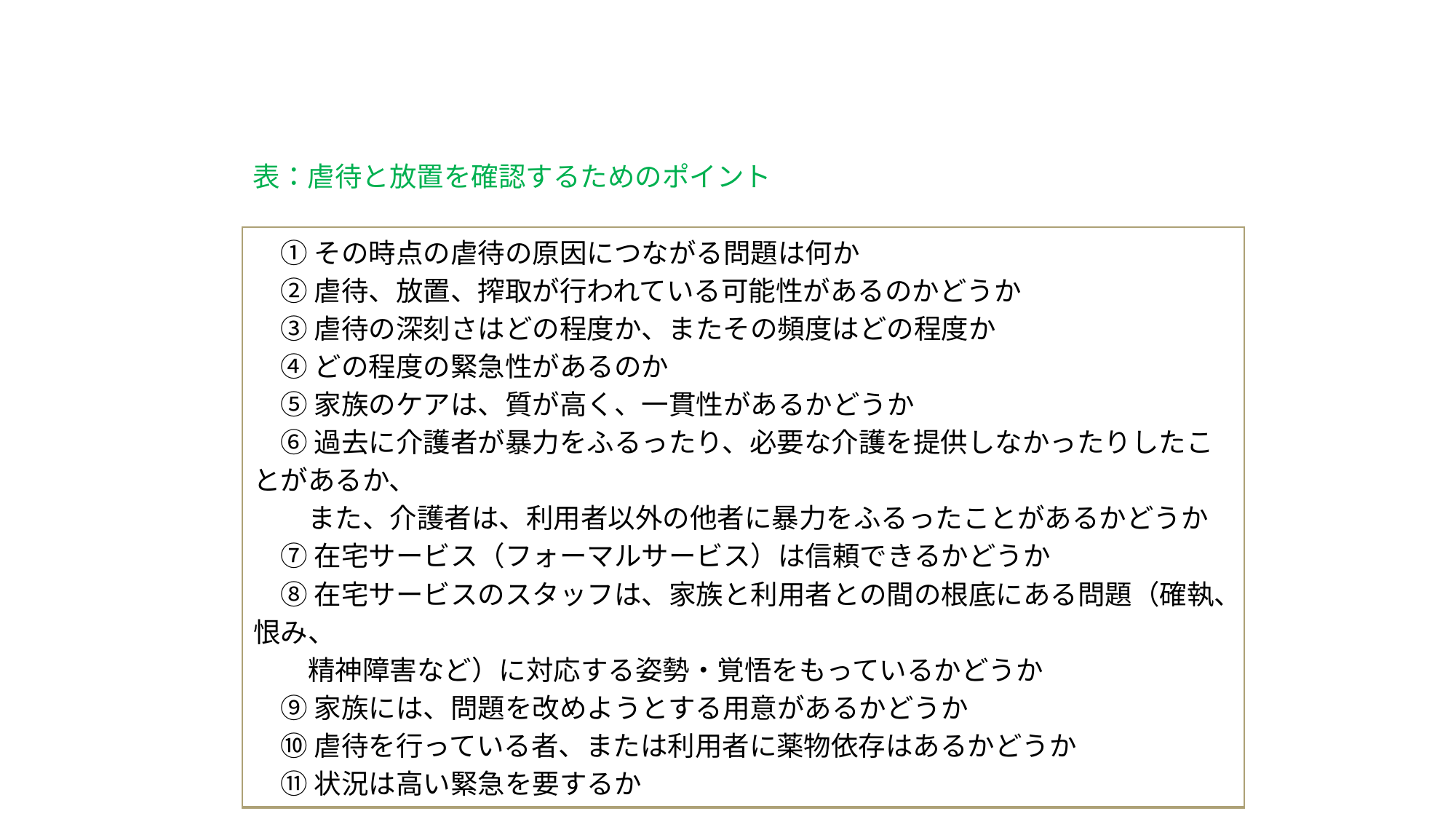

表：虐待と放置を確認するためのポイント
| ① その時点の虐待の原因につながる問題は何か 　② 虐待、放置、搾取が行われている可能性があるのかどうか 　③ 虐待の深刻さはどの程度か、またその頻度はどの程度か 　④ どの程度の緊急性があるのか 　⑤ 家族のケアは、質が高く、一貫性があるかどうか 　⑥ 過去に介護者が暴力をふるったり、必要な介護を提供しなかったりしたことがあるか、 　　また、介護者は、利用者以外の他者に暴力をふるったことがあるかどうか 　⑦ 在宅サービス（フォーマルサービス）は信頼できるかどうか 　⑧ 在宅サービスのスタッフは、家族と利用者との間の根底にある問題（確執、恨み、　 　　精神障害など）に対応する姿勢・覚悟をもっているかどうか 　⑨ 家族には、問題を改めようとする用意があるかどうか 　⑩ 虐待を行っている者、または利用者に薬物依存はあるかどうか 　⑪ 状況は高い緊急を要するか |
| --- |